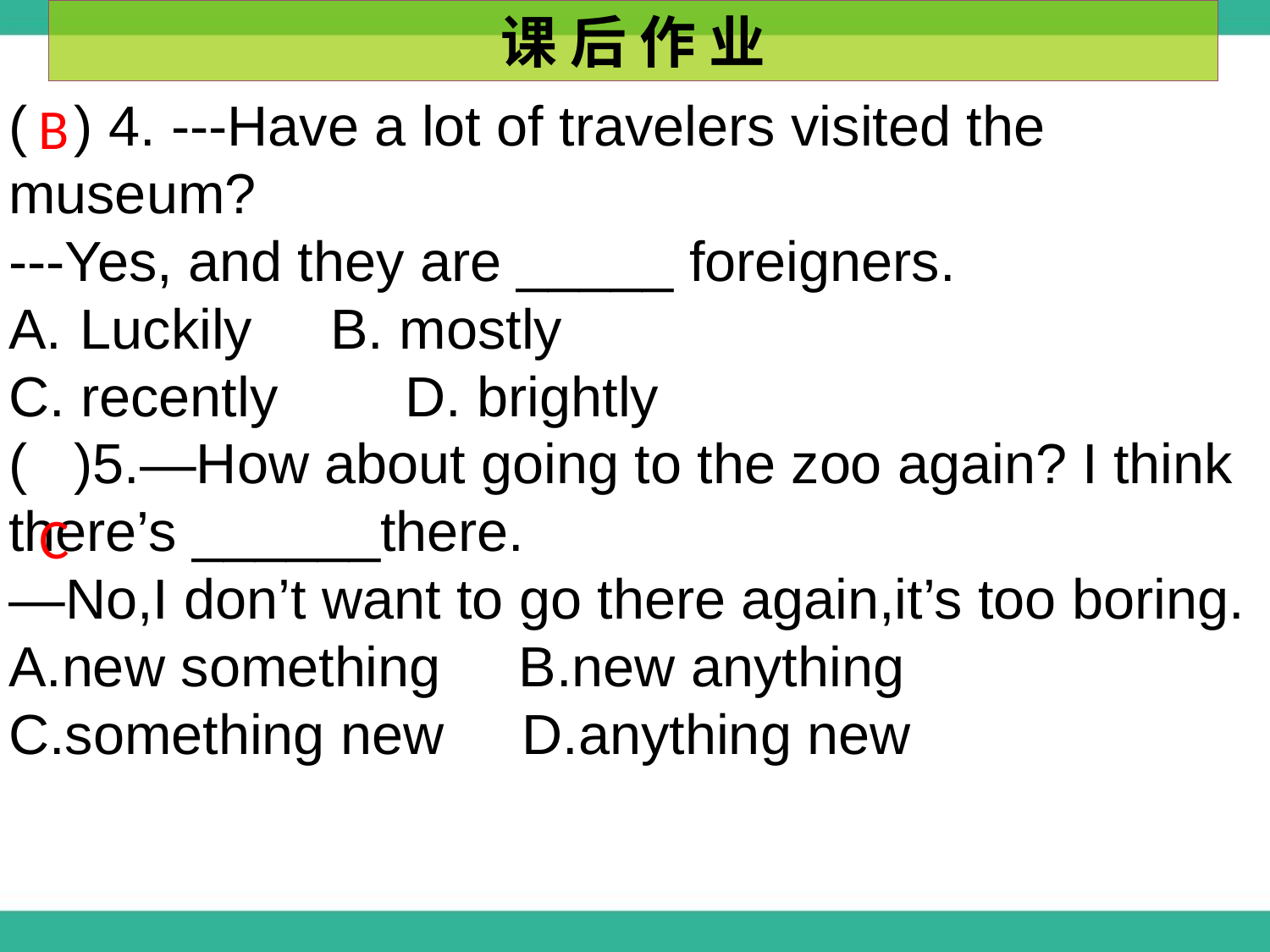

课 后 作 业
(   ) 4. ---Have a lot of travelers visited the museum?
---Yes, and they are _____ foreigners.
Luckily     B. mostly
C. recently	 D. brightly
(   )5.—How about going to the zoo again? I think there’s ______there.
—No,I don’t want to go there again,it’s too boring.
A.new something     B.new anything
C.something new     D.anything new
B
C